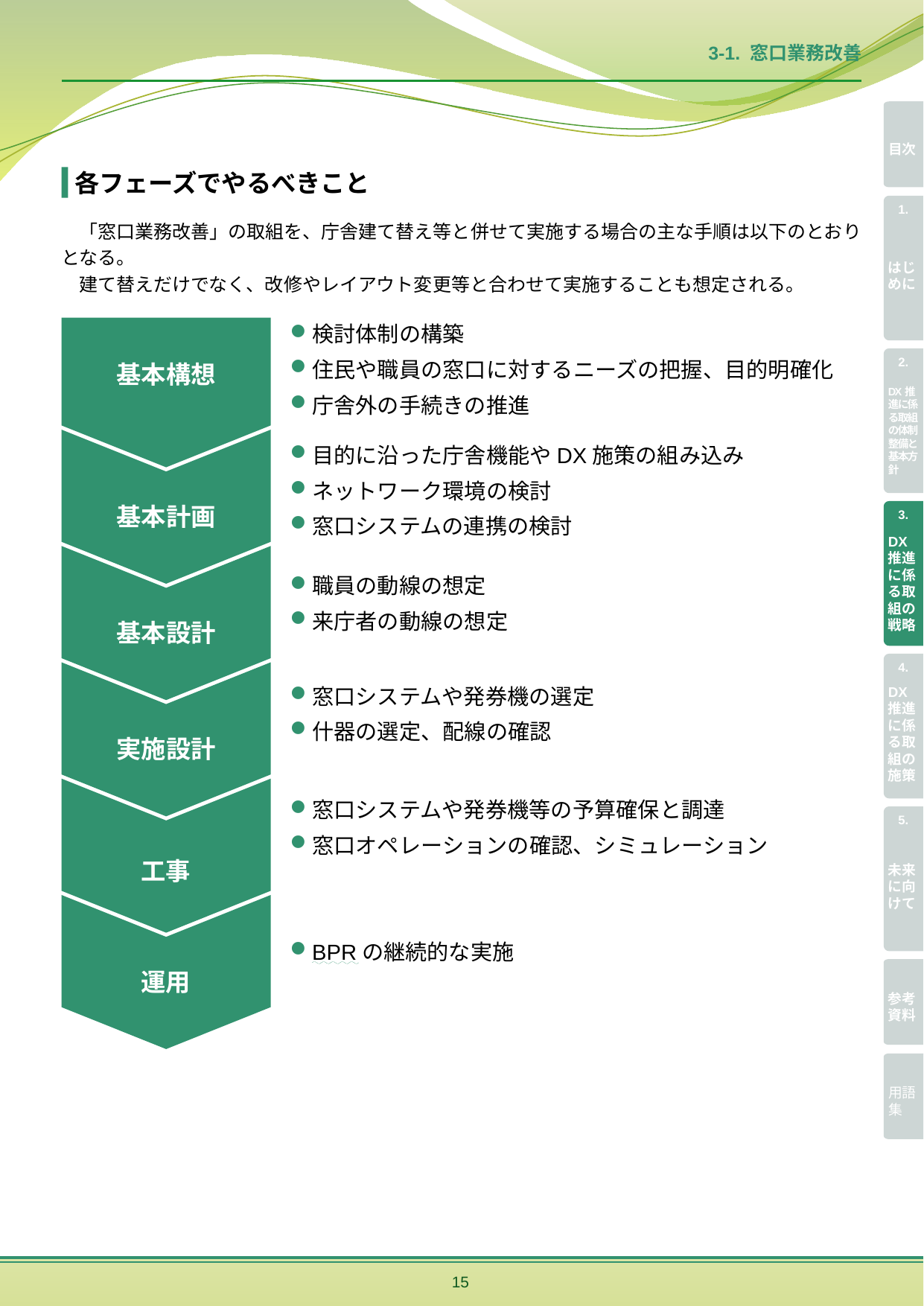

3-1. 窓口業務改善

各フェーズでやるべきこと
「窓口業務改善」の取組を、庁舎建て替え等と併せて実施する場合の主な手順は以下のとおりとなる。
建て替えだけでなく、改修やレイアウト変更等と合わせて実施することも想定される。

検討体制の構築
住民や職員の窓口に対するニーズの把握、目的明確化
庁舎外の手続きの推進
基本構想
目的に沿った庁舎機能やDX施策の組み込み
ネットワーク環境の検討
窓口システムの連携の検討
基本計画
職員の動線の想定
来庁者の動線の想定
基本設計
窓口システムや発券機の選定
什器の選定、配線の確認
実施設計
窓口システムや発券機等の予算確保と調達
窓口オペレーションの確認、シミュレーション
工事
BPRの継続的な実施
運用
15